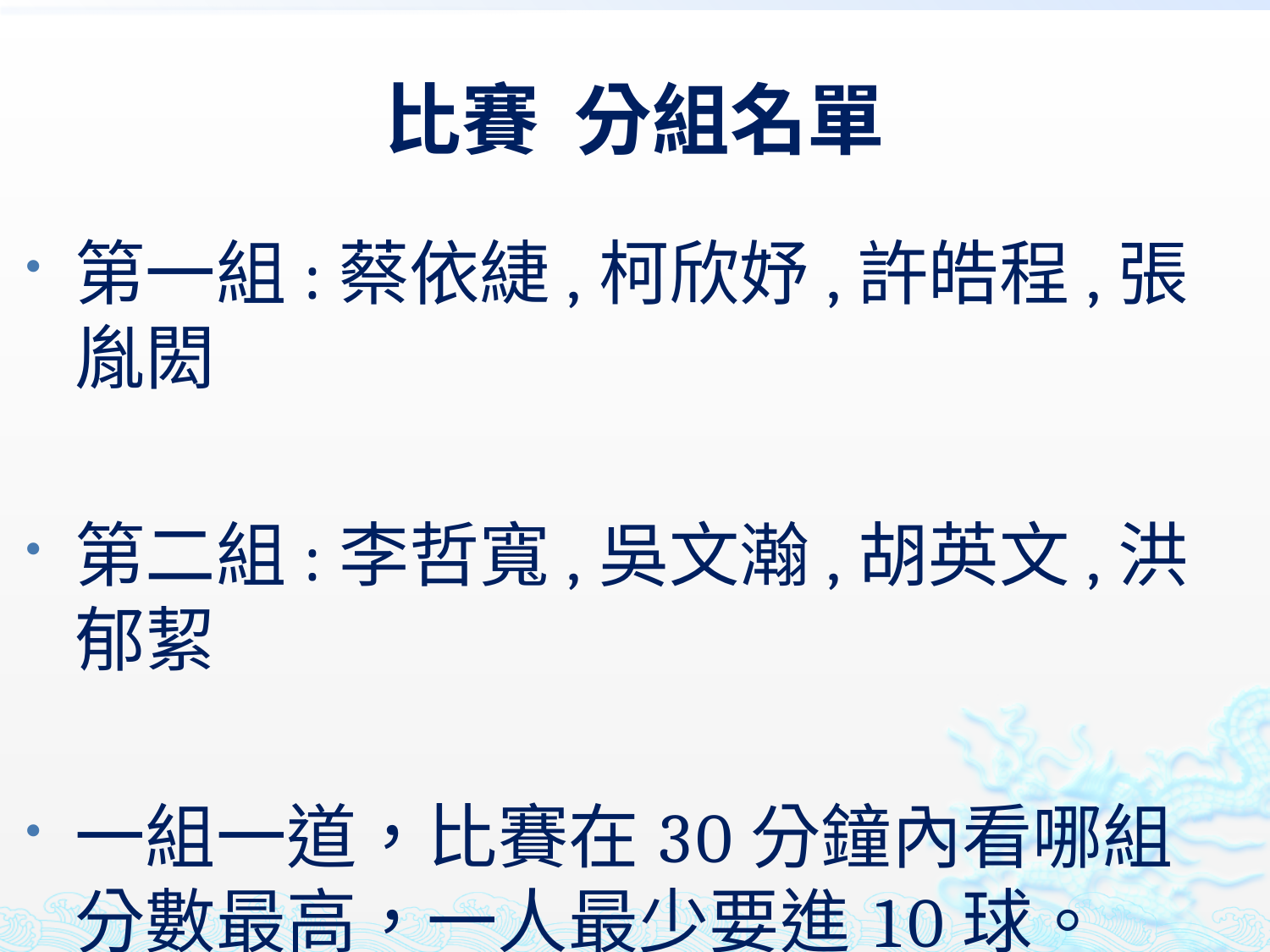

# 比賽  分組名單
第一組:蔡依緁,柯欣妤,許皓程,張胤閎

第二組:李哲寬,吳文瀚,胡英文,洪郁絜

一組一道，比賽在30分鐘內看哪組分數最高，一人最少要進10球。